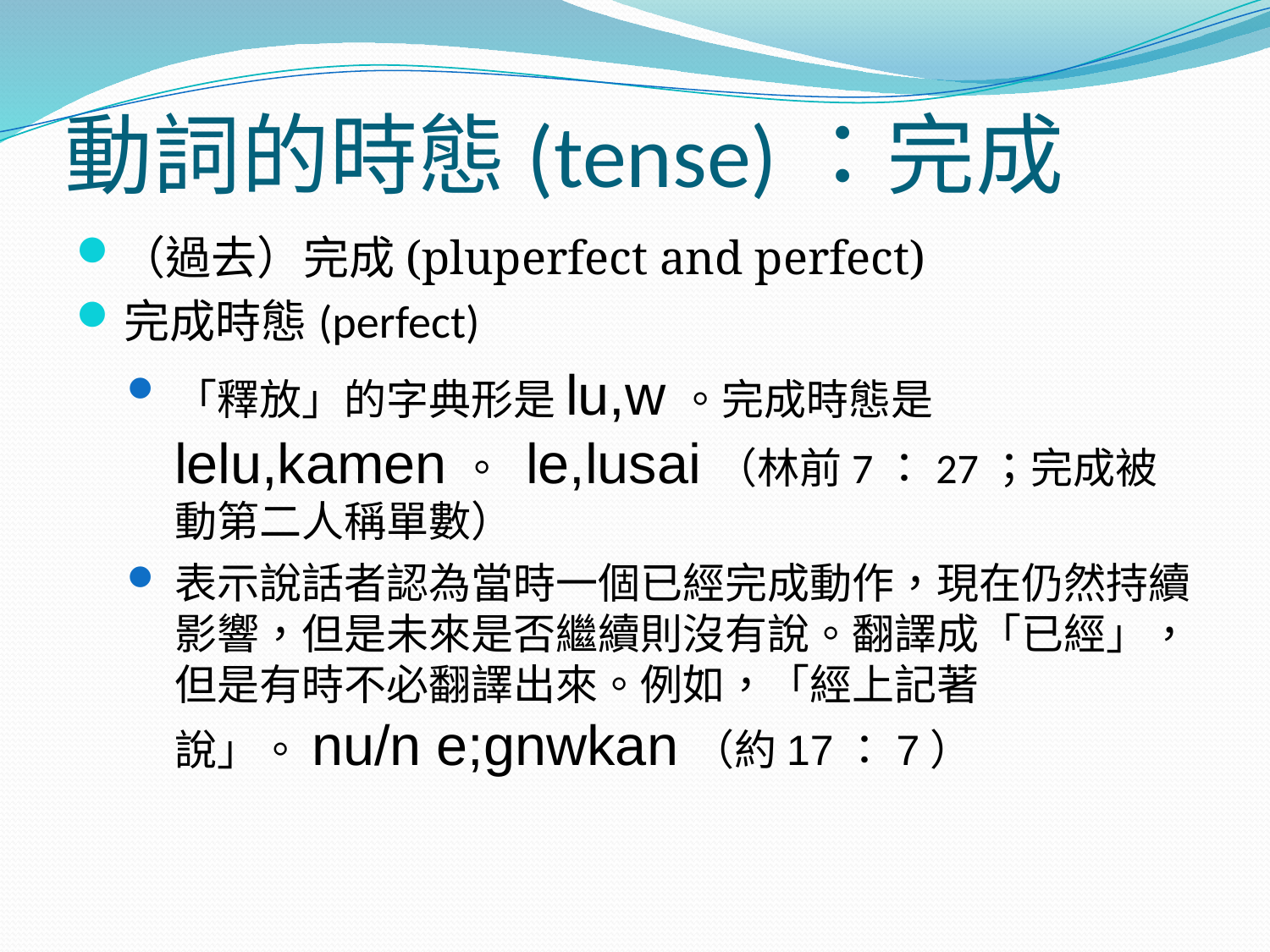

# 動詞的時態(tense)：完成
（過去）完成(pluperfect and perfect)
完成時態(perfect)
「釋放」的字典形是lu,w。完成時態是lelu,kamen。 le,lusai（林前7：27；完成被動第二人稱單數）
表示說話者認為當時一個已經完成動作，現在仍然持續影響，但是未來是否繼續則沒有說。翻譯成「已經」，但是有時不必翻譯出來。例如，「經上記著說」。nu/n e;gnwkan（約17：7）